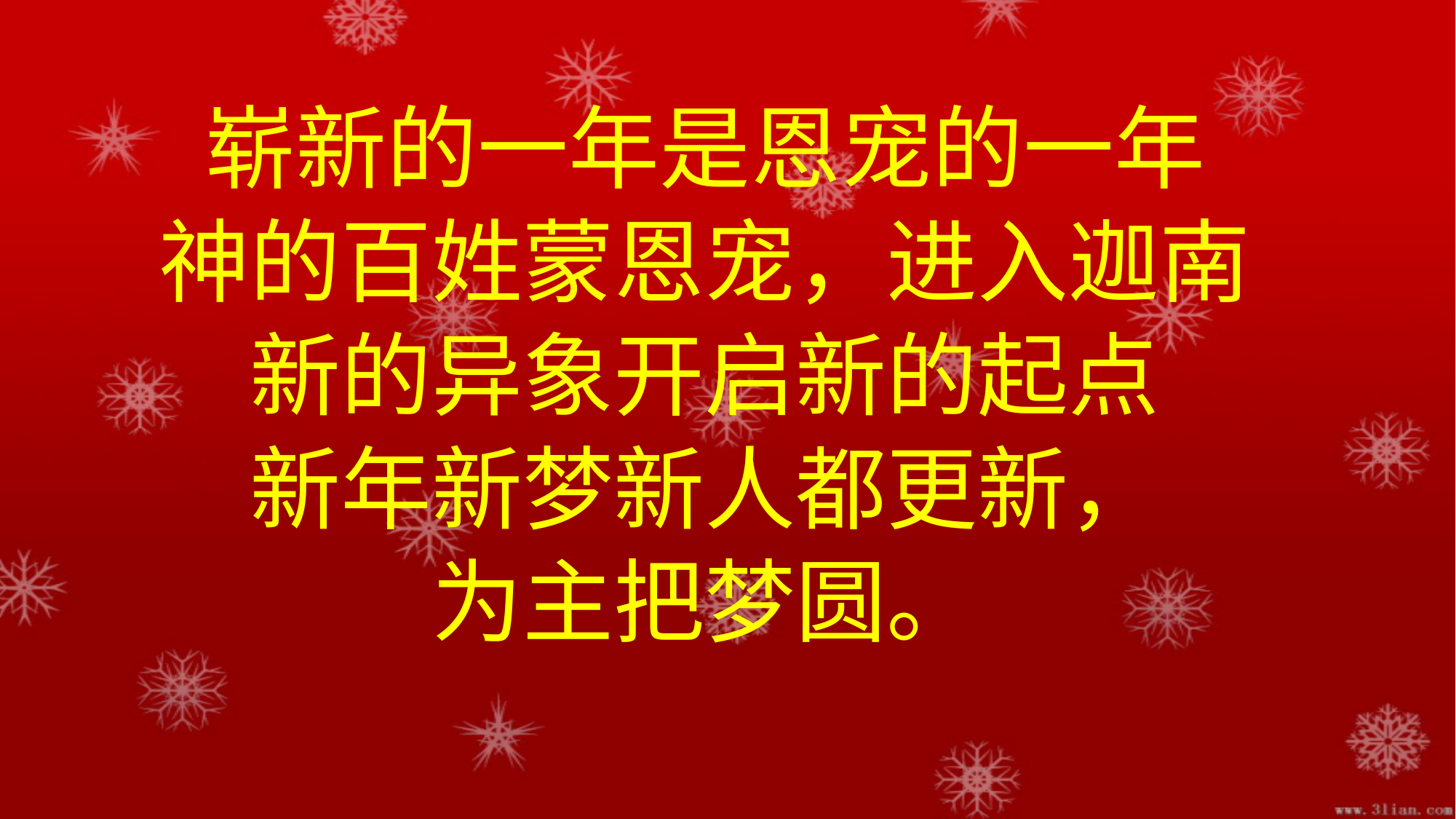

崭新的一年是恩宠的一年
神的百姓蒙恩宠，进入迦南
新的异象开启新的起点
新年新梦新人都更新，
为主把梦圆。